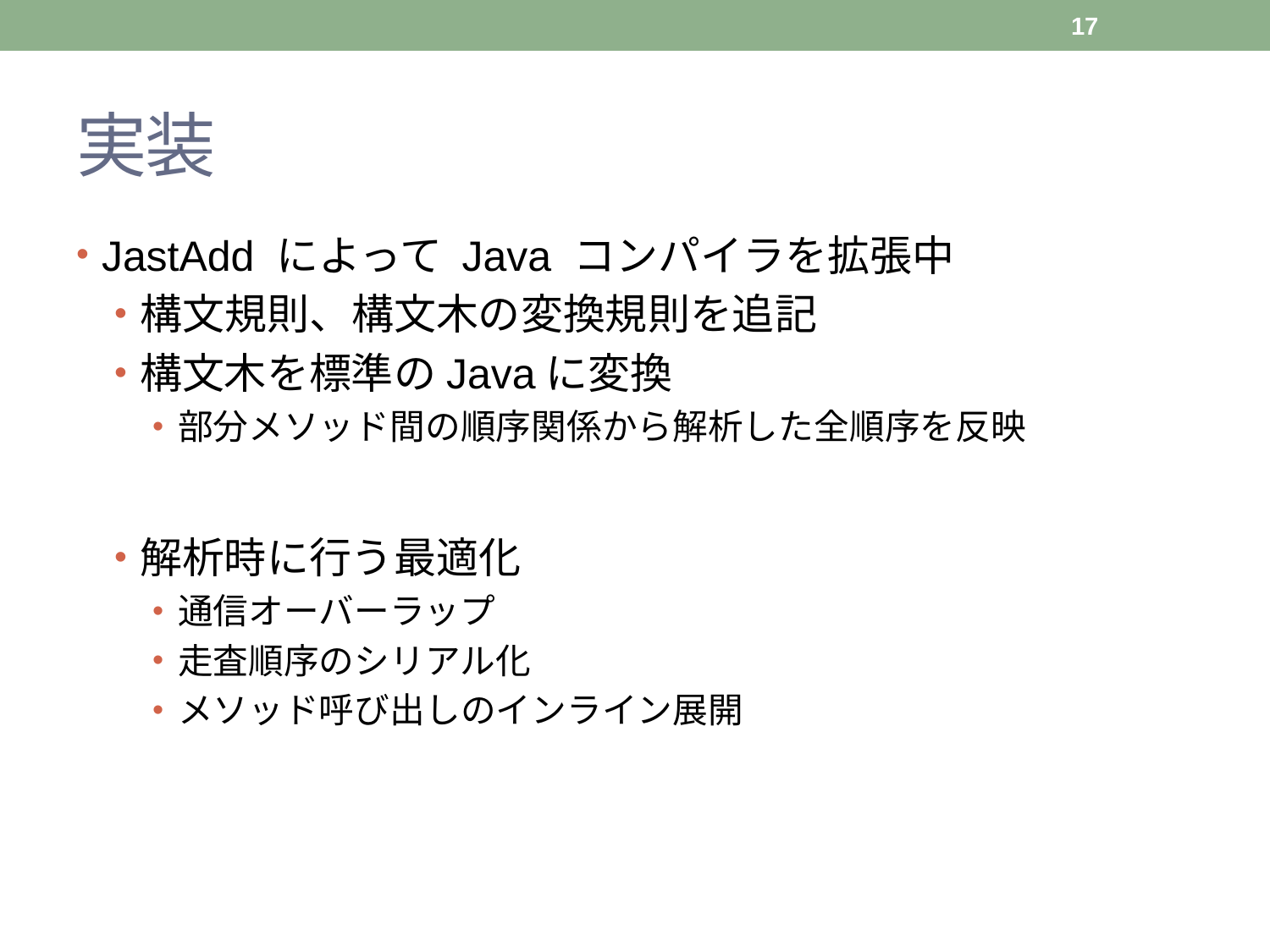

17
# 実装
JastAdd によって Java コンパイラを拡張中
構文規則、構文木の変換規則を追記
構文木を標準のJavaに変換
部分メソッド間の順序関係から解析した全順序を反映

解析時に行う最適化
通信オーバーラップ
走査順序のシリアル化
メソッド呼び出しのインライン展開